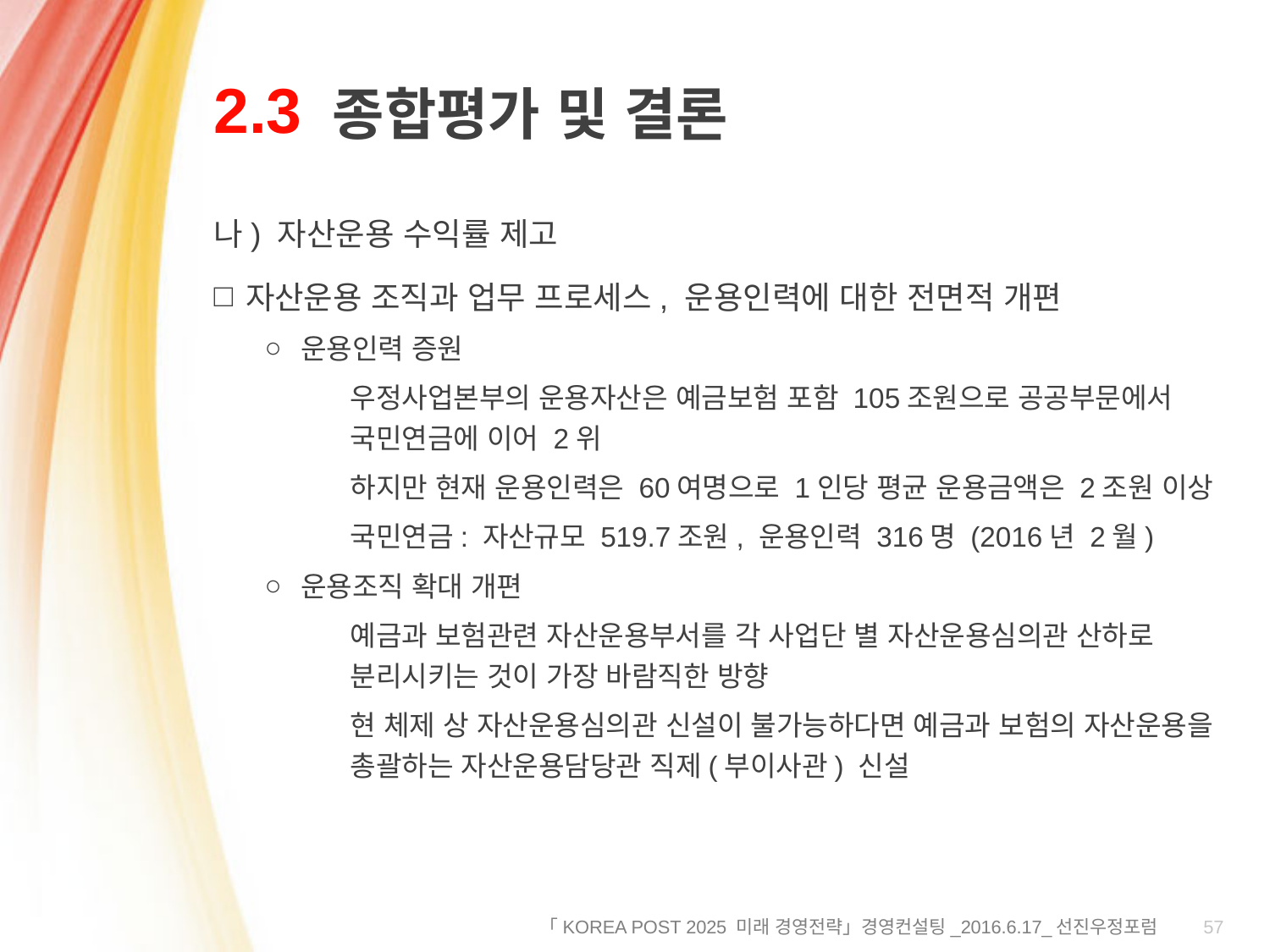

# 2.3
종합평가 및 결론
나) 자산운용 수익률 제고
자산운용 조직과 업무 프로세스, 운용인력에 대한 전면적 개편
운용인력 증원
우정사업본부의 운용자산은 예금보험 포함 105조원으로 공공부문에서 국민연금에 이어 2위
하지만 현재 운용인력은 60여명으로 1인당 평균 운용금액은 2조원 이상
국민연금: 자산규모 519.7조원, 운용인력 316명 (2016년 2월)
운용조직 확대 개편
예금과 보험관련 자산운용부서를 각 사업단 별 자산운용심의관 산하로 분리시키는 것이 가장 바람직한 방향
현 체제 상 자산운용심의관 신설이 불가능하다면 예금과 보험의 자산운용을 총괄하는 자산운용담당관 직제(부이사관) 신설

57